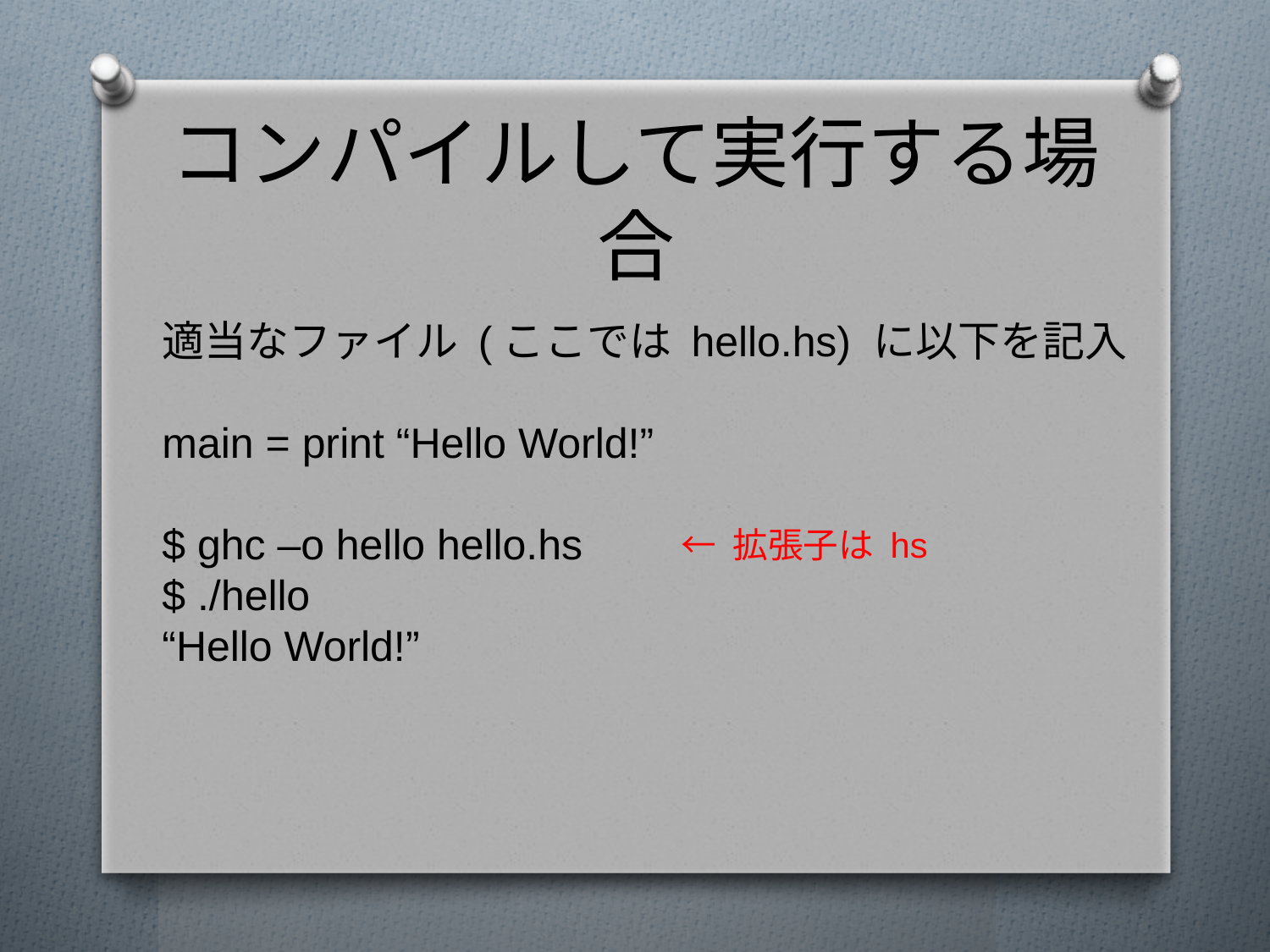

# コンパイルして実行する場合
適当なファイル (ここでは hello.hs) に以下を記入

main = print “Hello World!”

$ ghc –o hello hello.hs
$ ./hello
“Hello World!”
← 拡張子は hs